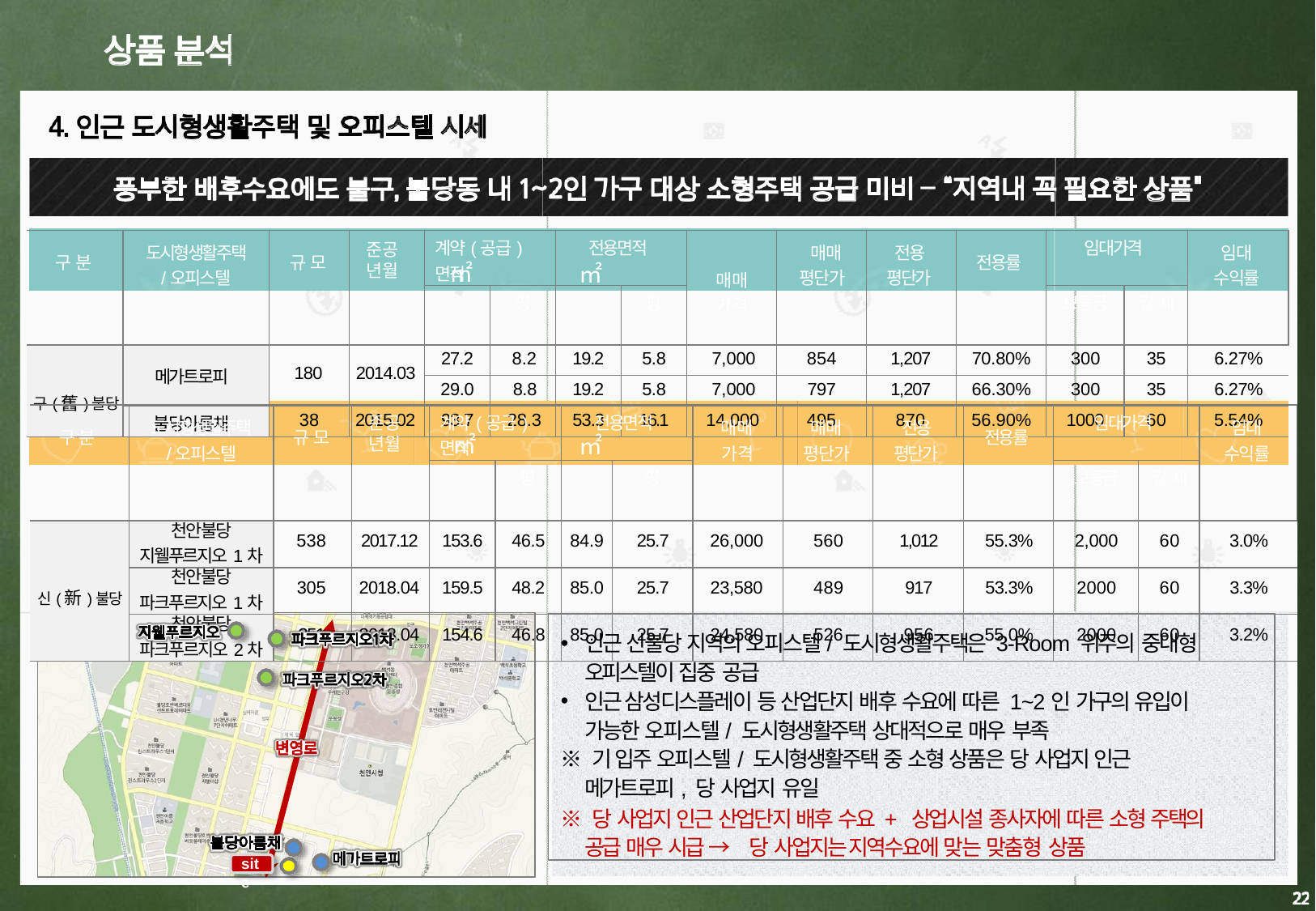

| 구 분 | 도시형생활주택 /오피스텔 | 규 모 |  | 계약(공급)면적 |  | 전용면적 |  | 매매가격 | 매매평단가 | 전용평단가 | 전용률 | 임대가격 |  | 임대수익률 |
| --- | --- | --- | --- | --- | --- | --- | --- | --- | --- | --- | --- | --- | --- | --- |
|  |  |  |  |  | 평 |  | 평 |  |  |  |  | 보증금 | 월 세 |  |
| 구(舊)불당 | 메가트로피 | 180 | 2014.03 | 27.2 | 8.2 | 19.2 | 5.8 | 7,000 | 854 | 1,207 | 70.80% | 300 | 35 | 6.27% |
|  |  |  |  | 29.0 | 8.8 | 19.2 | 5.8 | 7,000 | 797 | 1,207 | 66.30% | 300 | 35 | 6.27% |
|  | 불당아름채 | 38 | 2015.02 | 93.7 | 28.3 | 53.3 | 16.1 | 14,000 | 495 | 870 | 56.90% | 1000 | 60 | 5.54% |
준공
년월
㎡
㎡
| 구 분 | 도시형생활주택 /오피스텔 | 규 모 |  | 계약(공급)면적 |  | 전용면적 |  | 매매가격 | 매매 평단가 | 전용 평단가 | 전용률 | 임대가격 |  | 임대 수익률 |
| --- | --- | --- | --- | --- | --- | --- | --- | --- | --- | --- | --- | --- | --- | --- |
|  |  |  |  |  | 평 |  | 평 |  |  |  |  | 보증금 | 월 세 |  |
| 신(新)불당 | 천안불당 지웰푸르지오1차 | 538 | 2017.12 | 153.6 | 46.5 | 84.9 | 25.7 | 26,000 | 560 | 1,012 | 55.3% | 2,000 | 60 | 3.0% |
|  | 천안불당 파크푸르지오1차 | 305 | 2018.04 | 159.5 | 48.2 | 85.0 | 25.7 | 23,580 | 489 | 917 | 53.3% | 2000 | 60 | 3.3% |
|  | 천안불당 파크푸르지오2차 | 351 | 2018.04 | 154.6 | 46.8 | 85.0 | 25.7 | 24,580 | 526 | 956 | 55.0% | 2000 | 60 | 3.2% |
준공
년월
㎡
㎡

인근 신불당 지역의 오피스텔/ 도시형생활주택은 3-Room 위주의 중대형
오피스텔이 집중 공급
인근 삼성디스플레이 등 산업단지 배후 수요에 따른 1~2인 가구의 유입이  가능한 오피스텔/ 도시형생활주택 상대적으로 매우 부족
※ 기 입주 오피스텔/ 도시형생활주택 중 소형 상품은 당 사업지 인근  메가트로피, 당 사업지 유일
※ 당 사업지 인근 산업단지 배후 수요 + 상업시설 종사자에 따른 소형 주택의  공급 매우 시급 → 당 사업지는 지역수요에 맞는 맞춤형 상품

site